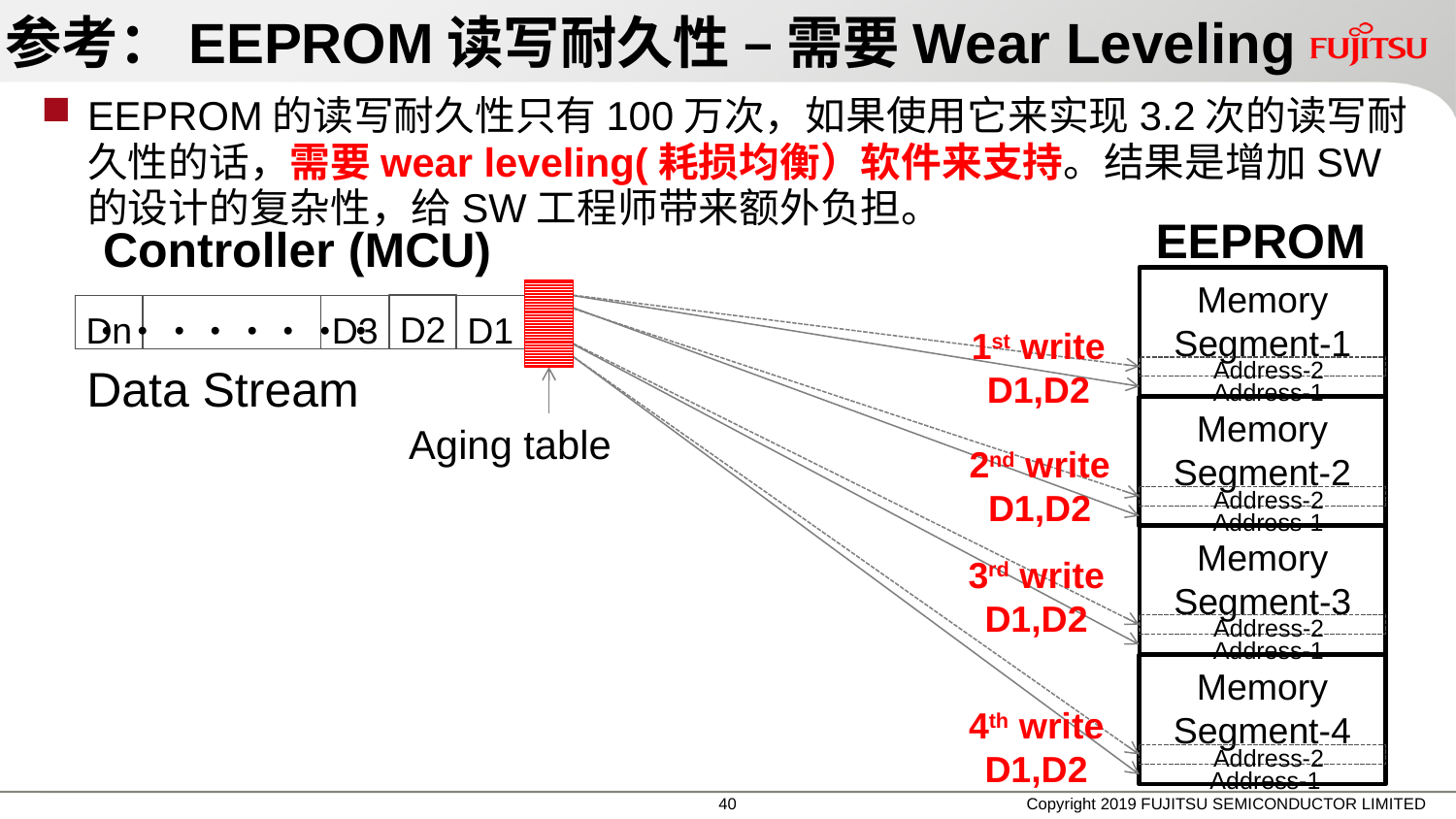

# 参考：EEPROM读写耐久性 – 需要Wear Leveling
EEPROM的读写耐久性只有100万次，如果使用它来实现3.2次的读写耐久性的话，需要wear leveling(耗损均衡）软件来支持。结果是增加SW的设计的复杂性，给SW工程师带来额外负担。
EEPROM
Controller (MCU)

Memory
Segment-1

D2

D1

Dn

D3
・・・・・・・・
1st write D1,D2
Address-2
Data Stream

Address-1

Memory
Segment-2
Aging table
2nd write D1,D2
Address-2

Address-1

Memory
Segment-3
3rd write D1,D2
Address-2

Address-1

Memory
Segment-4
4th write D1,D2
Address-2

Address-1
Copyright 2019 FUJITSU SEMICONDUCTOR LIMITED
40